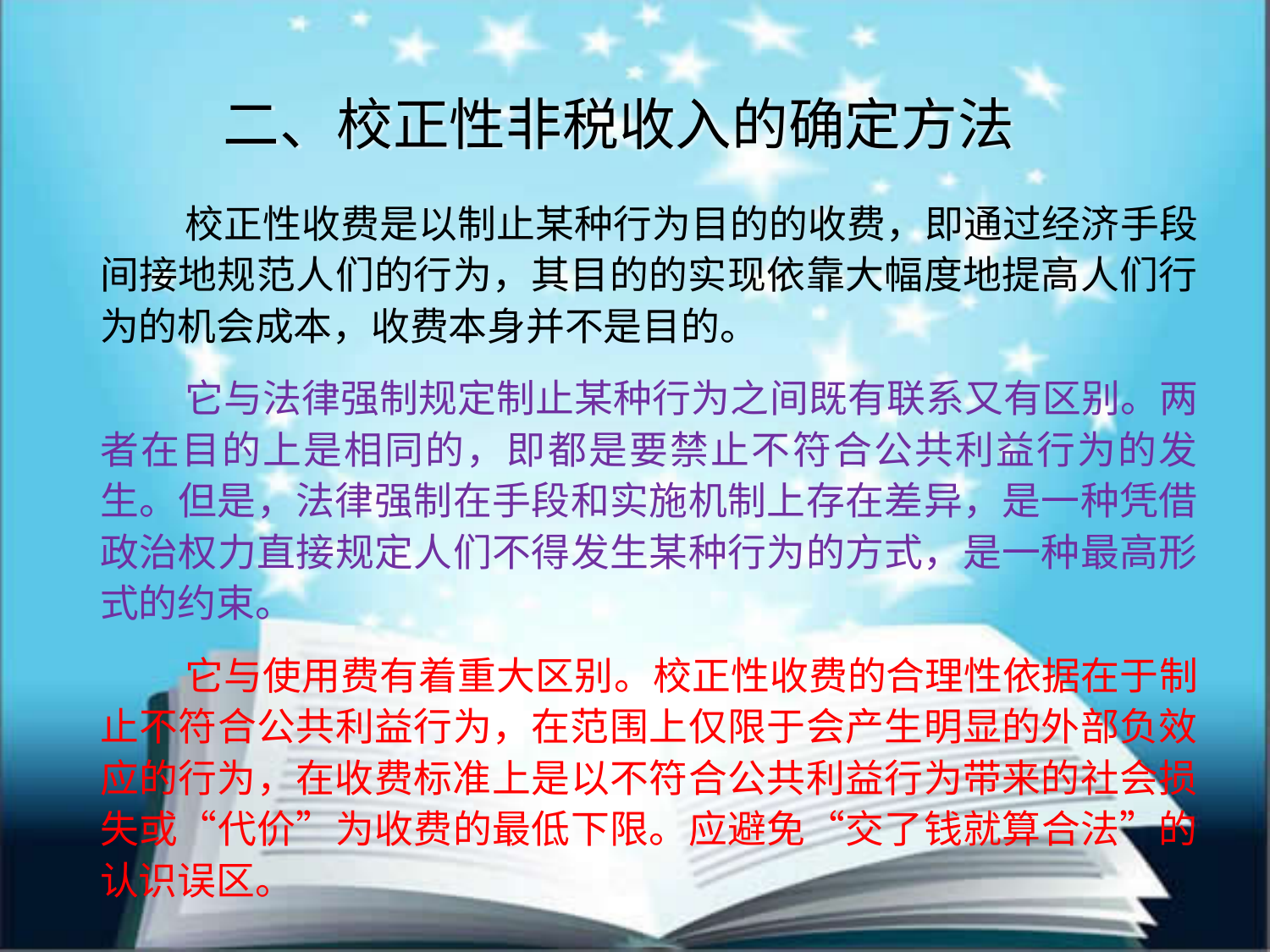

# 二、校正性非税收入的确定方法
校正性收费是以制止某种行为目的的收费，即通过经济手段间接地规范人们的行为，其目的的实现依靠大幅度地提高人们行为的机会成本，收费本身并不是目的。
它与法律强制规定制止某种行为之间既有联系又有区别。两者在目的上是相同的，即都是要禁止不符合公共利益行为的发生。但是，法律强制在手段和实施机制上存在差异，是一种凭借政治权力直接规定人们不得发生某种行为的方式，是一种最高形式的约束。
它与使用费有着重大区别。校正性收费的合理性依据在于制止不符合公共利益行为，在范围上仅限于会产生明显的外部负效应的行为，在收费标准上是以不符合公共利益行为带来的社会损失或“代价”为收费的最低下限。应避免“交了钱就算合法”的认识误区。